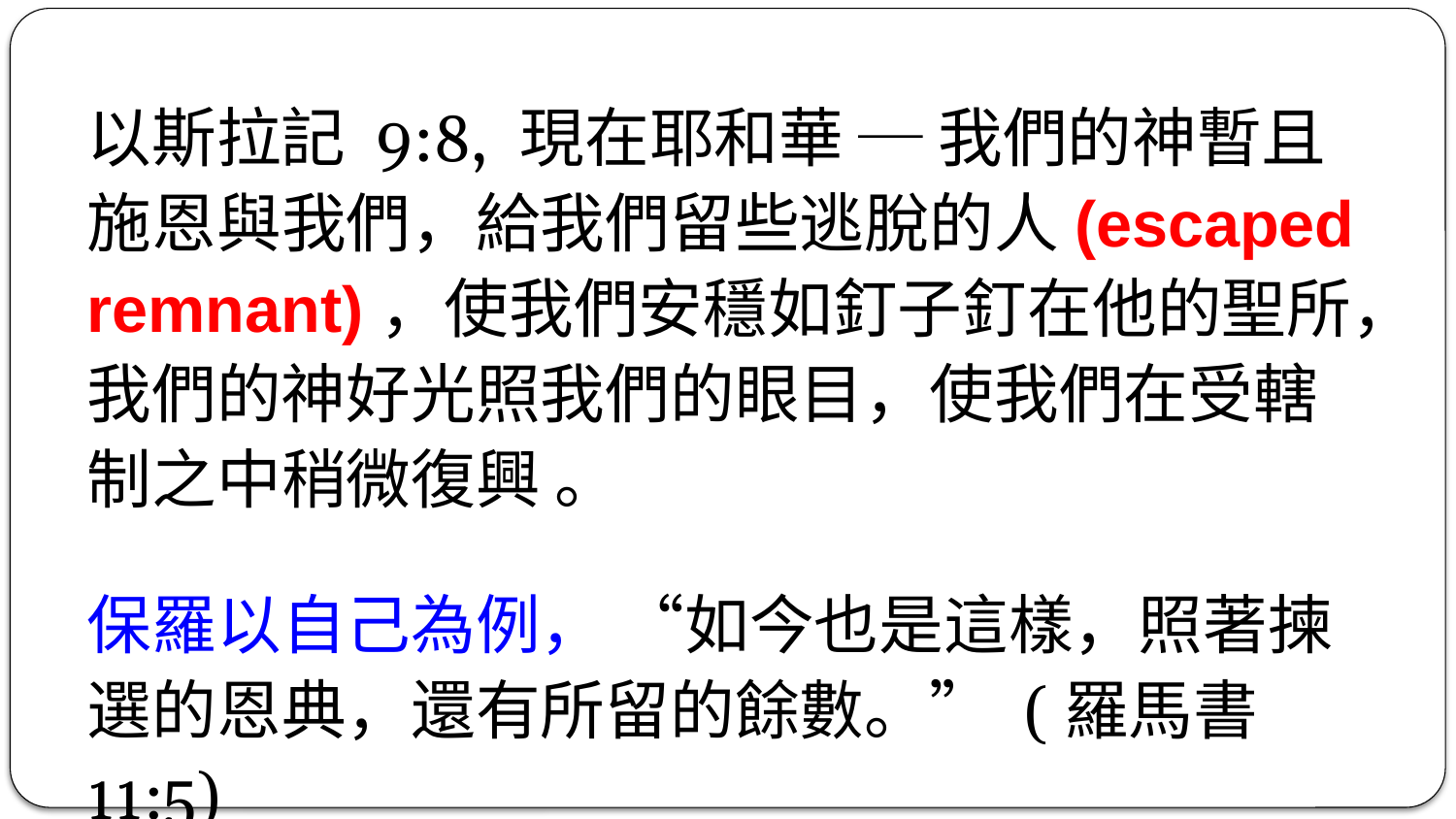

以斯拉記 9:8, 現在耶和華 ─ 我們的神暫且施恩與我們，給我們留些逃脫的人(escaped remnant)，使我們安穩如釘子釘在他的聖所，我們的神好光照我們的眼目，使我們在受轄制之中稍微復興 。
保羅以自己為例， “如今也是這樣，照著揀選的恩典，還有所留的餘數。” (羅馬書11:5)